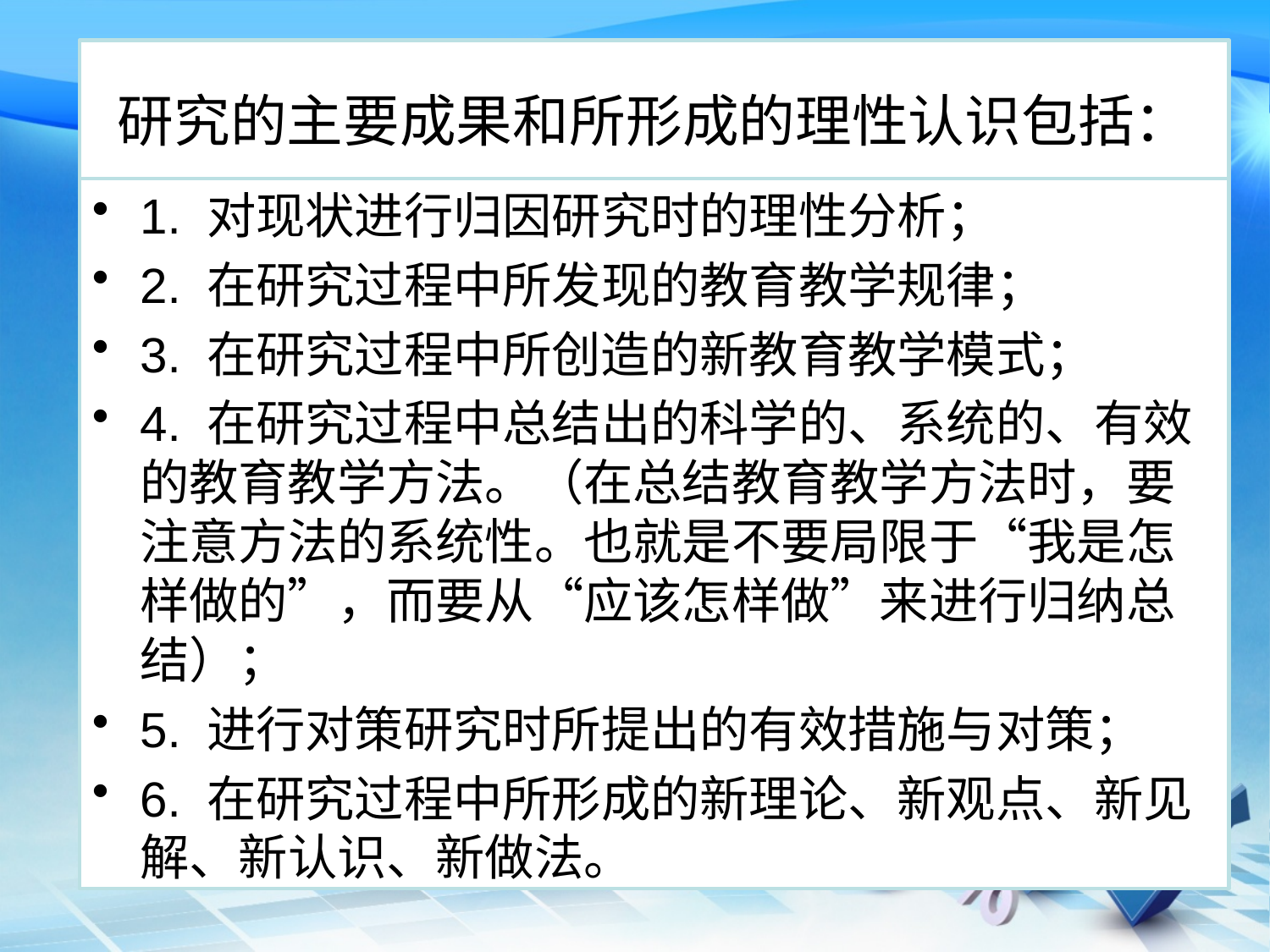

# 研究的主要成果和所形成的理性认识包括：
1. 对现状进行归因研究时的理性分析；
2. 在研究过程中所发现的教育教学规律；
3. 在研究过程中所创造的新教育教学模式；
4. 在研究过程中总结出的科学的、系统的、有效的教育教学方法。（在总结教育教学方法时，要注意方法的系统性。也就是不要局限于“我是怎样做的”，而要从“应该怎样做”来进行归纳总结）；
5. 进行对策研究时所提出的有效措施与对策；
6. 在研究过程中所形成的新理论、新观点、新见解、新认识、新做法。
53